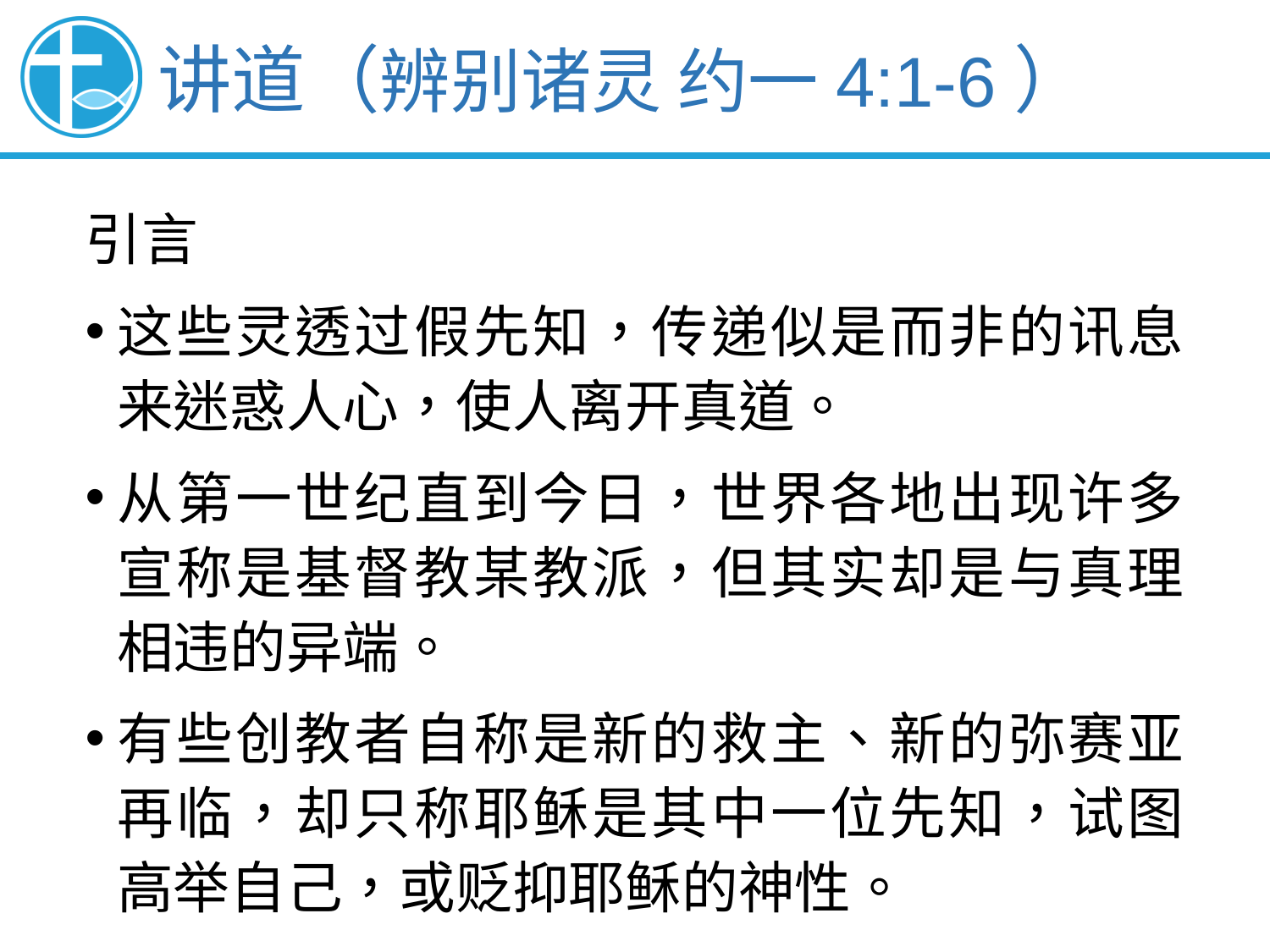

讲道（辨别诸灵 约一4:1-6）
引言
这些灵透过假先知，传递似是而非的讯息来迷惑人心，使人离开真道。
从第一世纪直到今日，世界各地出现许多宣称是基督教某教派，但其实却是与真理相违的异端。
有些创教者自称是新的救主、新的弥赛亚再临，却只称耶稣是其中一位先知，试图高举自己，或贬抑耶稣的神性。